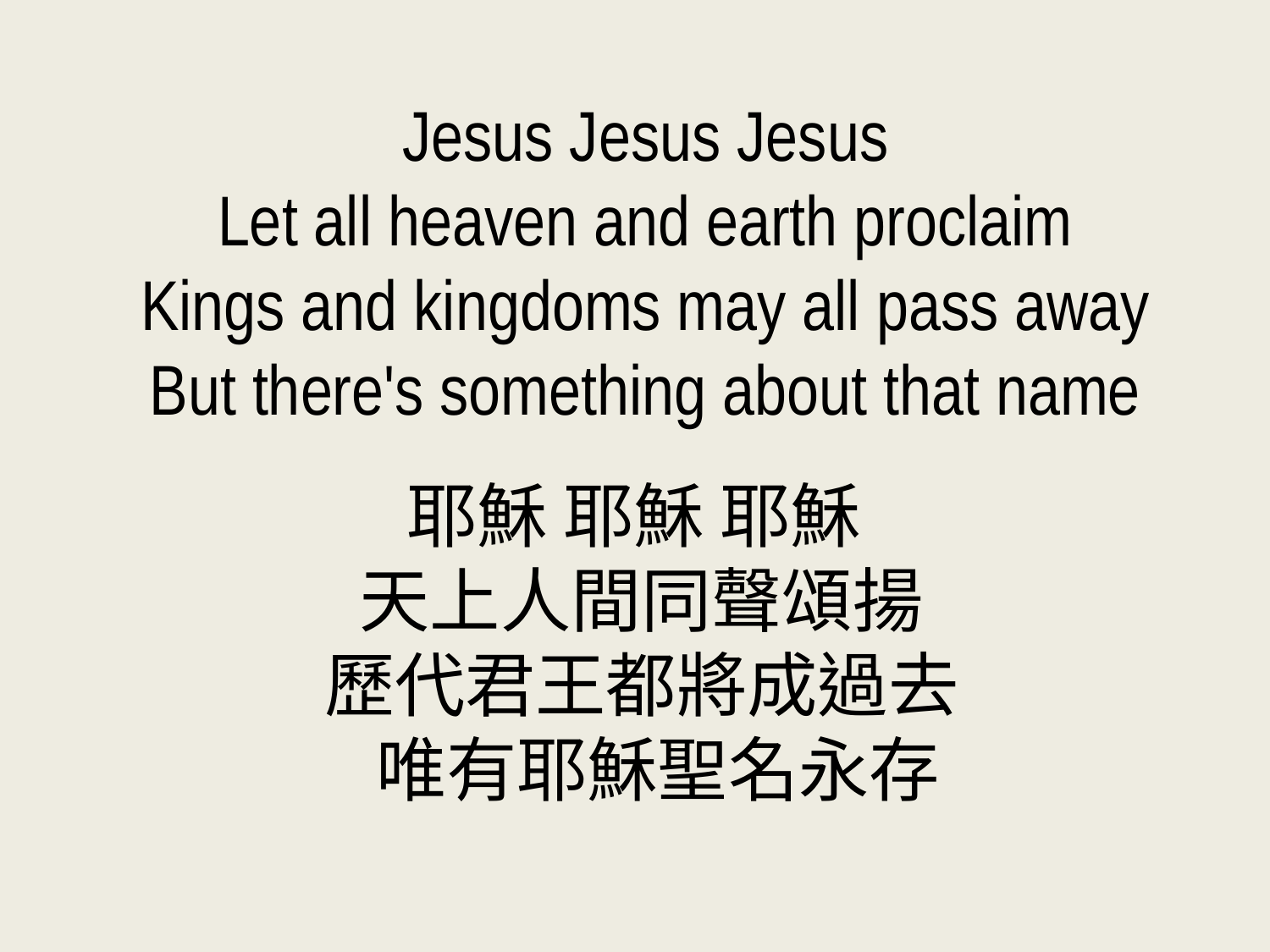

Jesus Jesus Jesus
Let all heaven and earth proclaim
Kings and kingdoms may all pass away
But there's something about that name
耶穌 耶穌 耶穌
天上人間同聲頌揚
歷代君王都將成過去
 唯有耶穌聖名永存